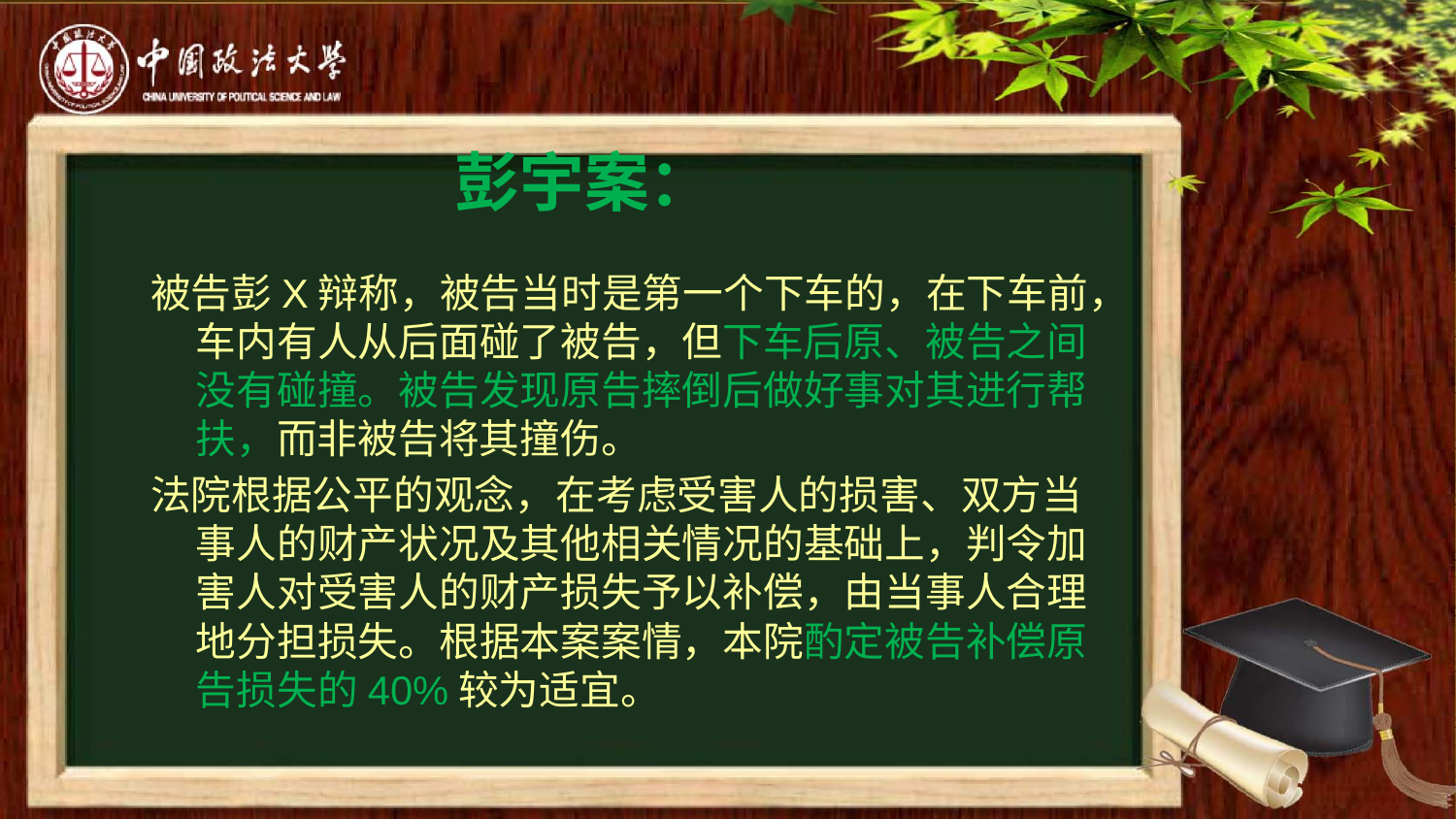

# 彭宇案：
被告彭X辩称，被告当时是第一个下车的，在下车前，车内有人从后面碰了被告，但下车后原、被告之间没有碰撞。被告发现原告摔倒后做好事对其进行帮扶，而非被告将其撞伤。
法院根据公平的观念，在考虑受害人的损害、双方当事人的财产状况及其他相关情况的基础上，判令加害人对受害人的财产损失予以补偿，由当事人合理地分担损失。根据本案案情，本院酌定被告补偿原告损失的40%较为适宜。